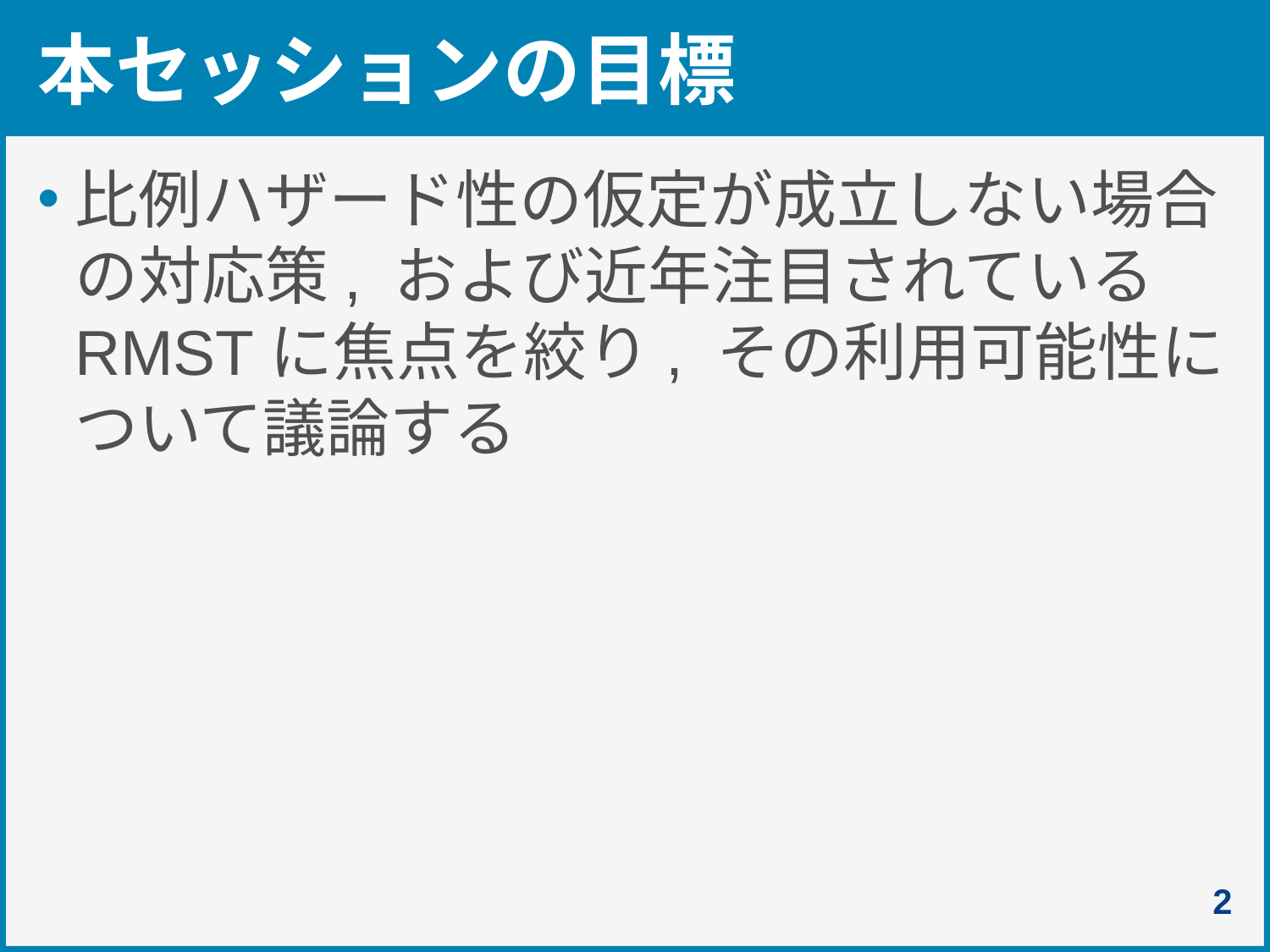

# 本セッションの目標
比例ハザード性の仮定が成立しない場合の対応策, および近年注目されているRMSTに焦点を絞り, その利用可能性について議論する
2